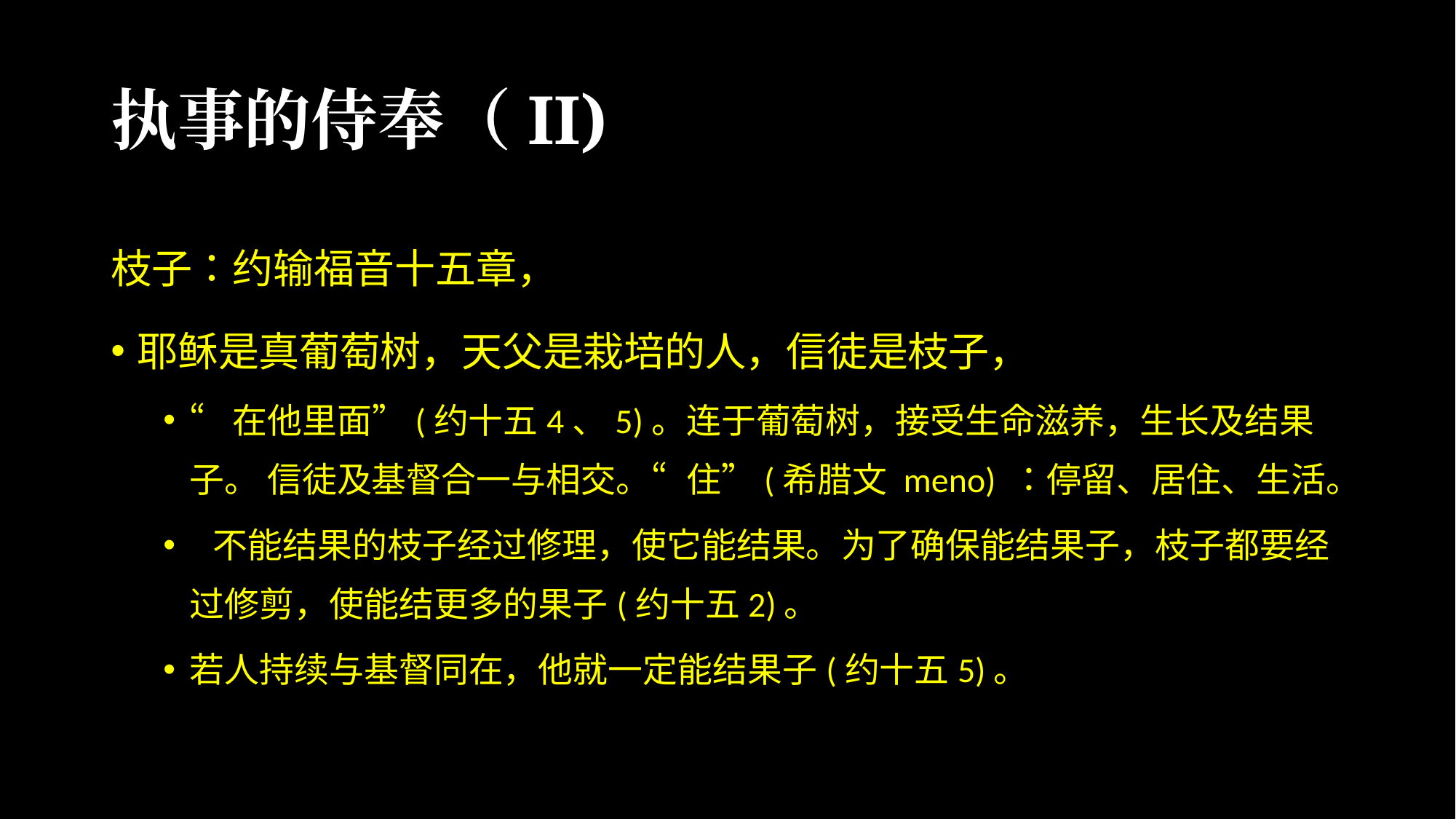

# 执事的侍奉（II)
枝子：约输福音十五章，
耶稣是真葡萄树，天父是栽培的人，信徒是枝子，
“在他里面”(约十五4、5)。连于葡萄树，接受生命滋养，生长及结果子。 信徒及基督合一与相交。“住”(希腊文 meno) ：停留、居住、生活。
  不能结果的枝子经过修理，使它能结果。为了确保能结果子，枝子都要经过修剪，使能结更多的果子(约十五2)。
若人持续与基督同在，他就一定能结果子(约十五5)。